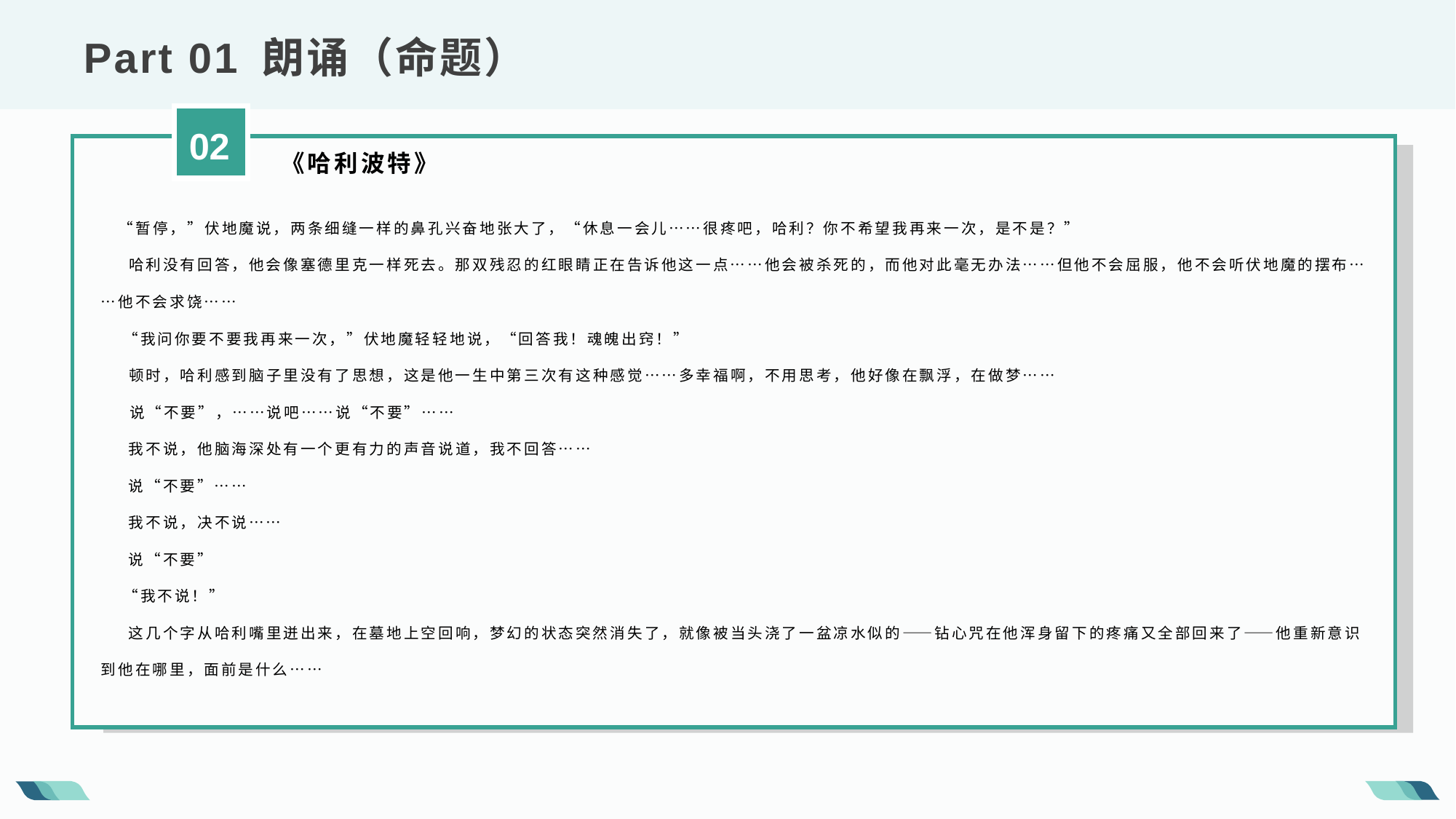

Part 01 朗诵（命题）

02
  《哈利波特》

     “暂停，”伏地魔说，两条细缝一样的鼻孔兴奋地张大了，“休息一会儿……很疼吧，哈利？你不希望我再来一次，是不是？”
     哈利没有回答，他会像塞德里克一样死去。那双残忍的红眼睛正在告诉他这一点……他会被杀死的，而他对此毫无办法……但他不会屈服，他不会听伏地魔的摆布……他不会求饶……
    “我问你要不要我再来一次，”伏地魔轻轻地说，“回答我！魂魄出窍！”
     顿时，哈利感到脑子里没有了思想，这是他一生中第三次有这种感觉……多幸福啊，不用思考，他好像在飘浮，在做梦……
     说“不要”，……说吧……说“不要”……
     我不说，他脑海深处有一个更有力的声音说道，我不回答……
     说“不要”……
     我不说，决不说……
     说“不要”
    “我不说！”
     这几个字从哈利嘴里迸出来，在墓地上空回响，梦幻的状态突然消失了，就像被当头浇了一盆凉水似的——钻心咒在他浑身留下的疼痛又全部回来了——他重新意识到他在哪里，面前是什么……